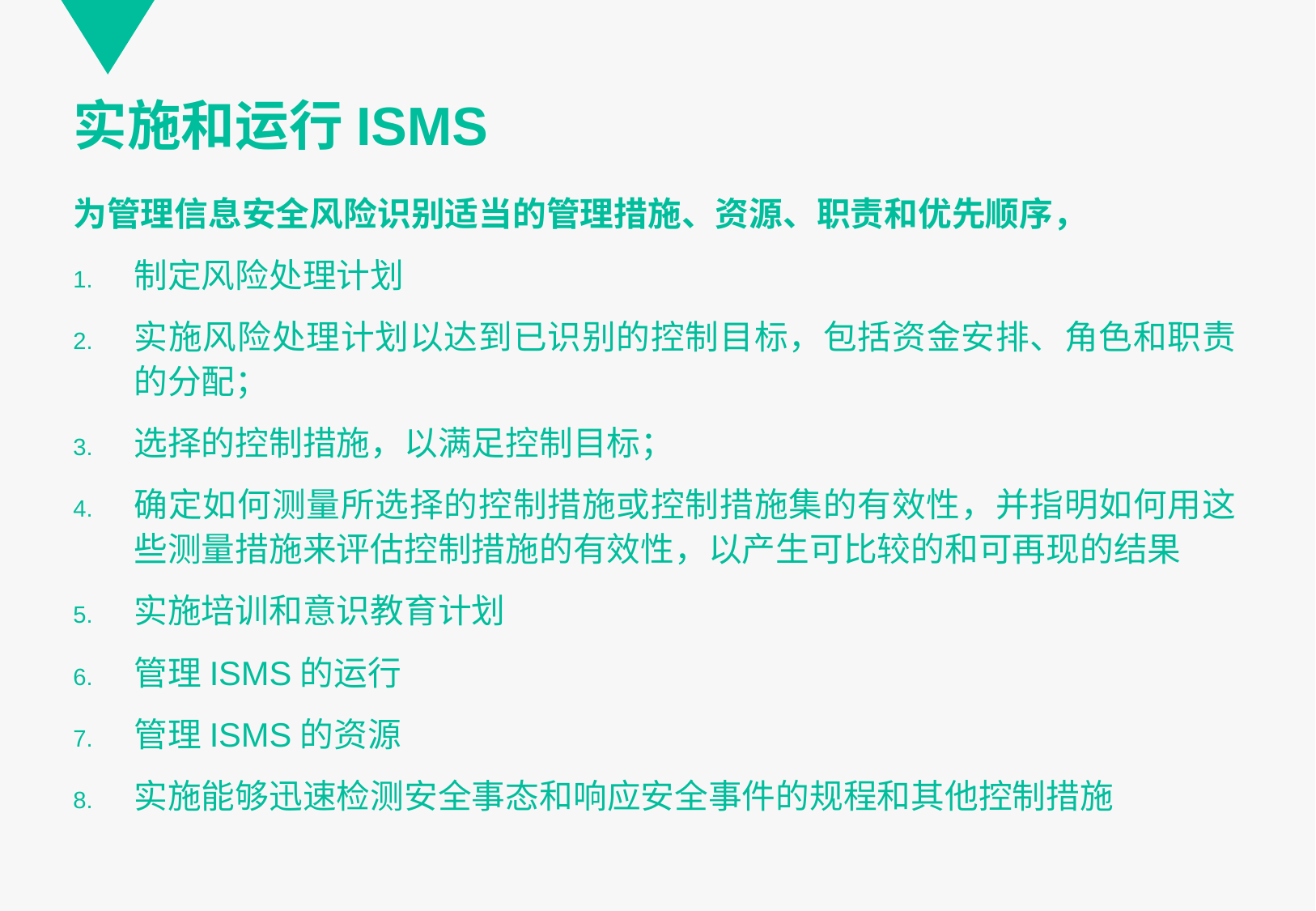

# 实施和运行ISMS
为管理信息安全风险识别适当的管理措施、资源、职责和优先顺序，
制定风险处理计划
实施风险处理计划以达到已识别的控制目标，包括资金安排、角色和职责的分配；
选择的控制措施，以满足控制目标；
确定如何测量所选择的控制措施或控制措施集的有效性，并指明如何用这些测量措施来评估控制措施的有效性，以产生可比较的和可再现的结果
实施培训和意识教育计划
管理ISMS的运行
管理ISMS的资源
实施能够迅速检测安全事态和响应安全事件的规程和其他控制措施